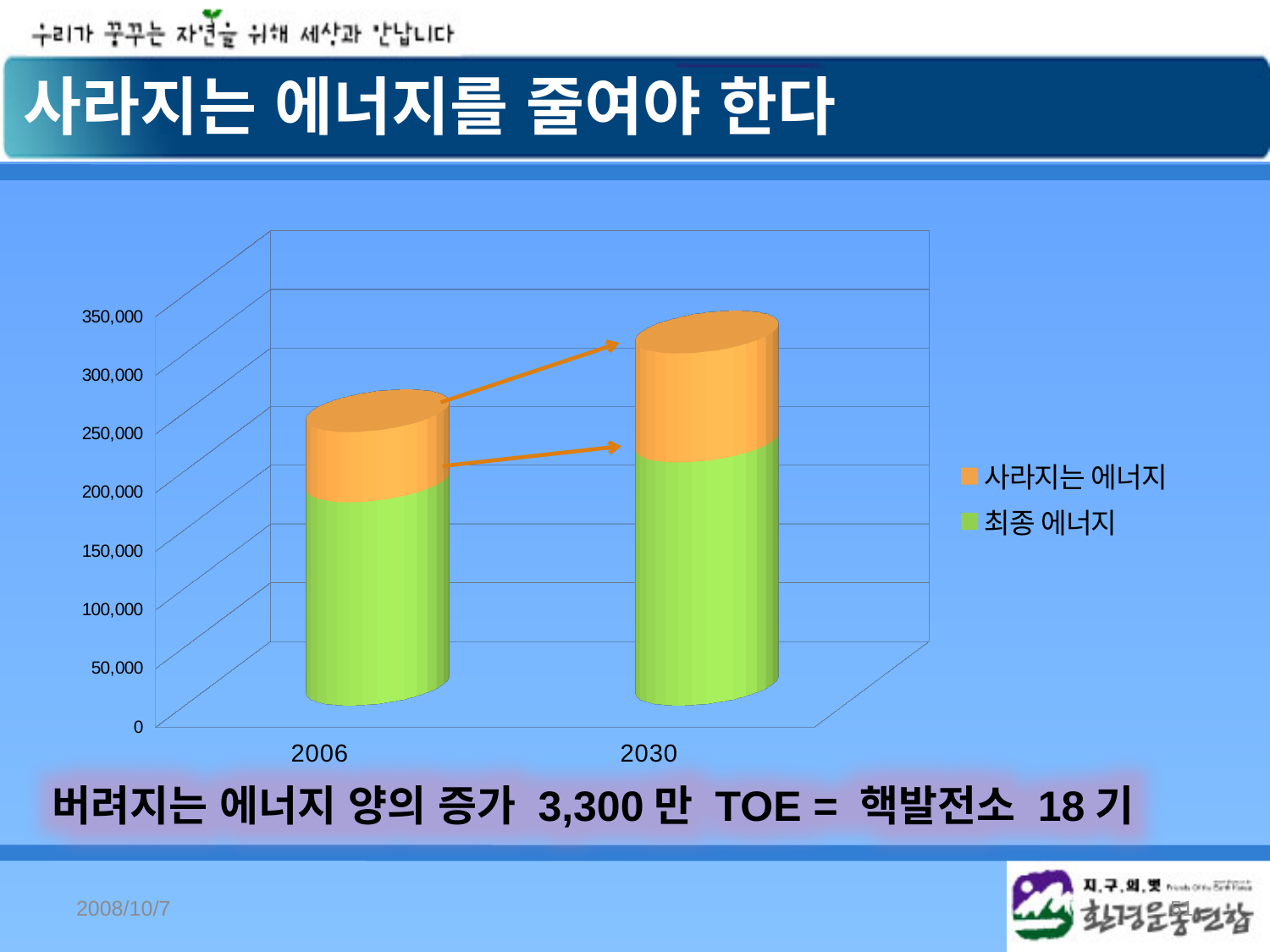

사라지는 에너지를 줄여야 한다

[unsupported chart]

버려지는 에너지 양의 증가 3,300만 TOE = 핵발전소 18기
2008/10/7
51